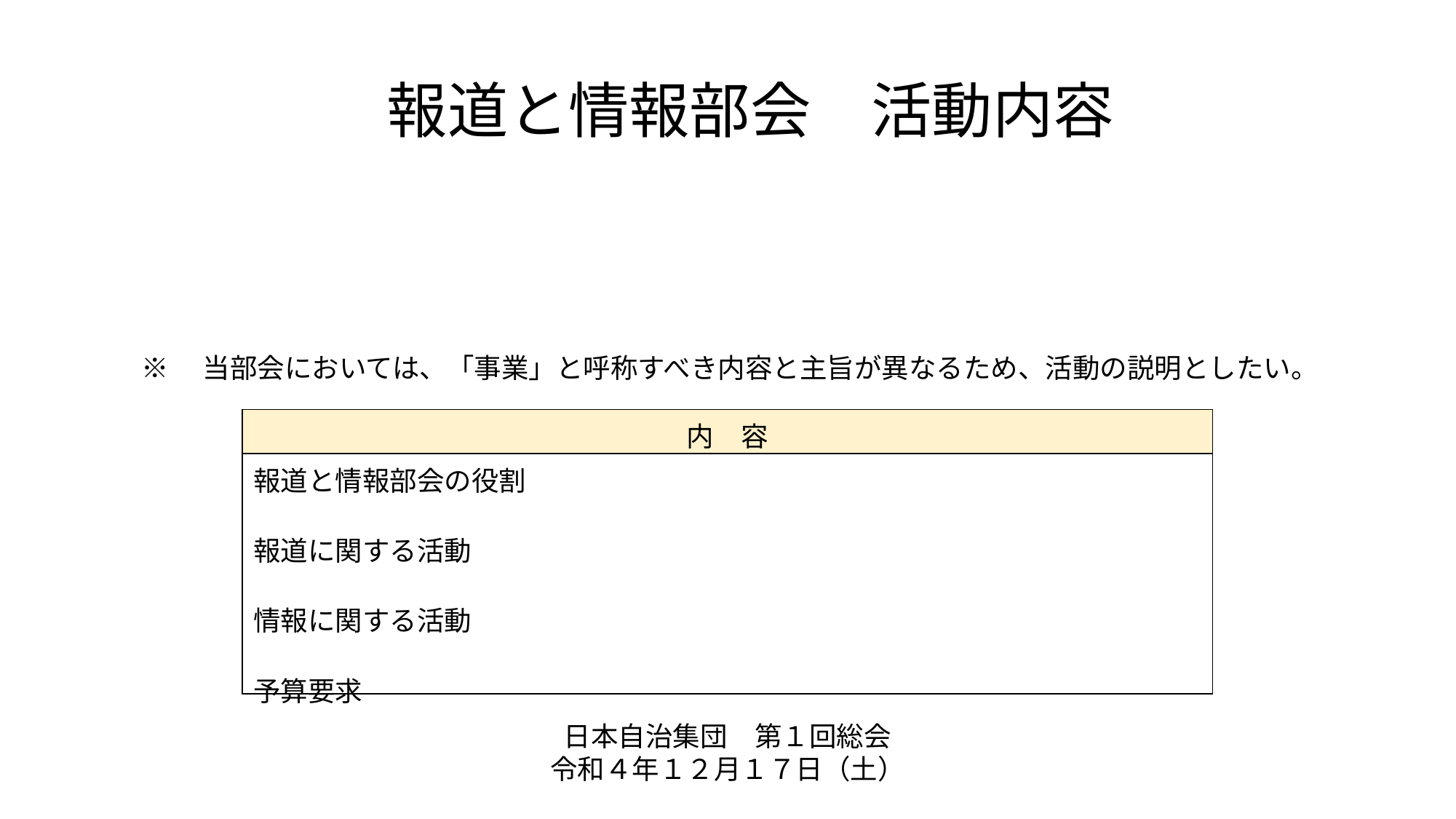

報道と情報部会　活動内容
※　当部会においては、「事業」と呼称すべき内容と主旨が異なるため、活動の説明としたい。
| 内　容 |
| --- |
| 報道と情報部会の役割 報道に関する活動 情報に関する活動 予算要求 |
日本自治集団　第１回総会
令和４年１２月１７日（土）